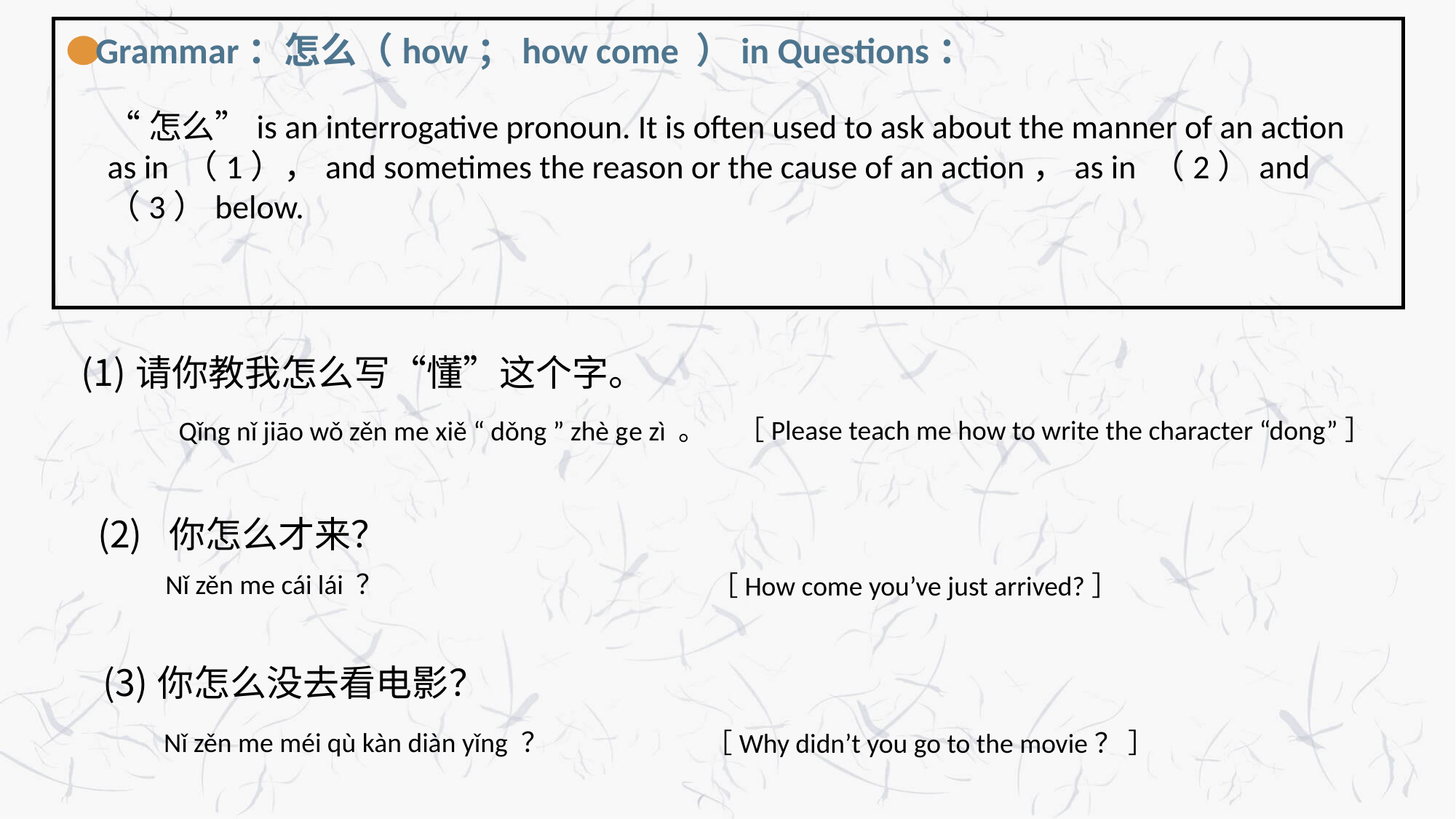

Grammar：怎么（how；how come ）in Questions：

“怎么”is an interrogative pronoun. It is often used to ask about the manner of an action as in （1），and sometimes the reason or the cause of an action，as in （2）and （3）below.
请你教我怎么写“懂”这个字。
［Please teach me how to write the character “dong”］
Qǐng nǐ jiāo wǒ zěn me xiě “ dǒng ” zhè ge zì 。
 你怎么才来？
Nǐ zěn me cái lái ？
［How come you’ve just arrived?］
你怎么没去看电影？
Nǐ zěn me méi qù kàn diàn yǐng ？
［Why didn’t you go to the movie？ ］